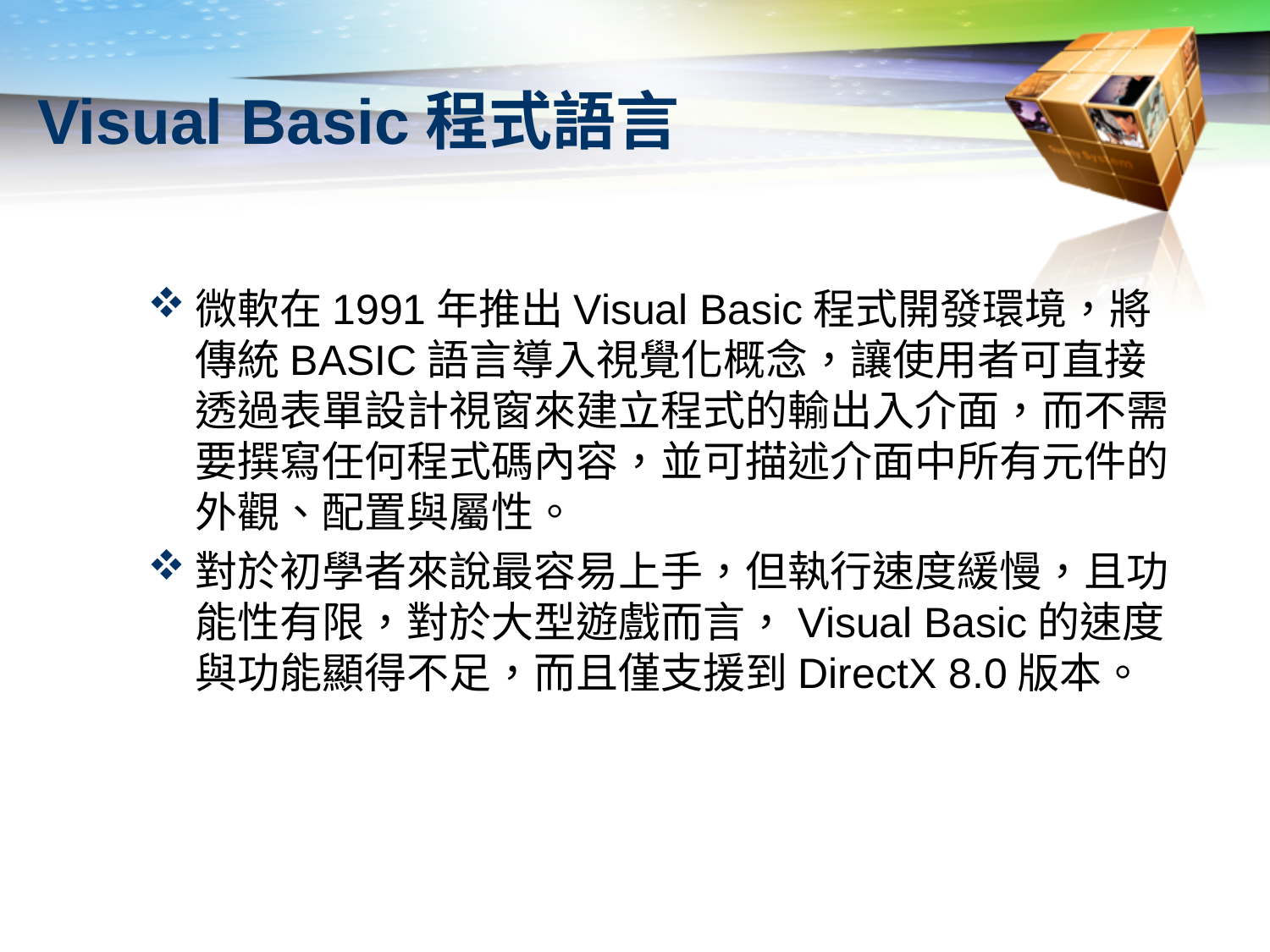

# Visual Basic程式語言
微軟在1991年推出Visual Basic程式開發環境，將傳統BASIC語言導入視覺化概念，讓使用者可直接透過表單設計視窗來建立程式的輸出入介面，而不需要撰寫任何程式碼內容，並可描述介面中所有元件的外觀、配置與屬性。
對於初學者來說最容易上手，但執行速度緩慢，且功能性有限，對於大型遊戲而言，Visual Basic的速度與功能顯得不足，而且僅支援到DirectX 8.0版本。